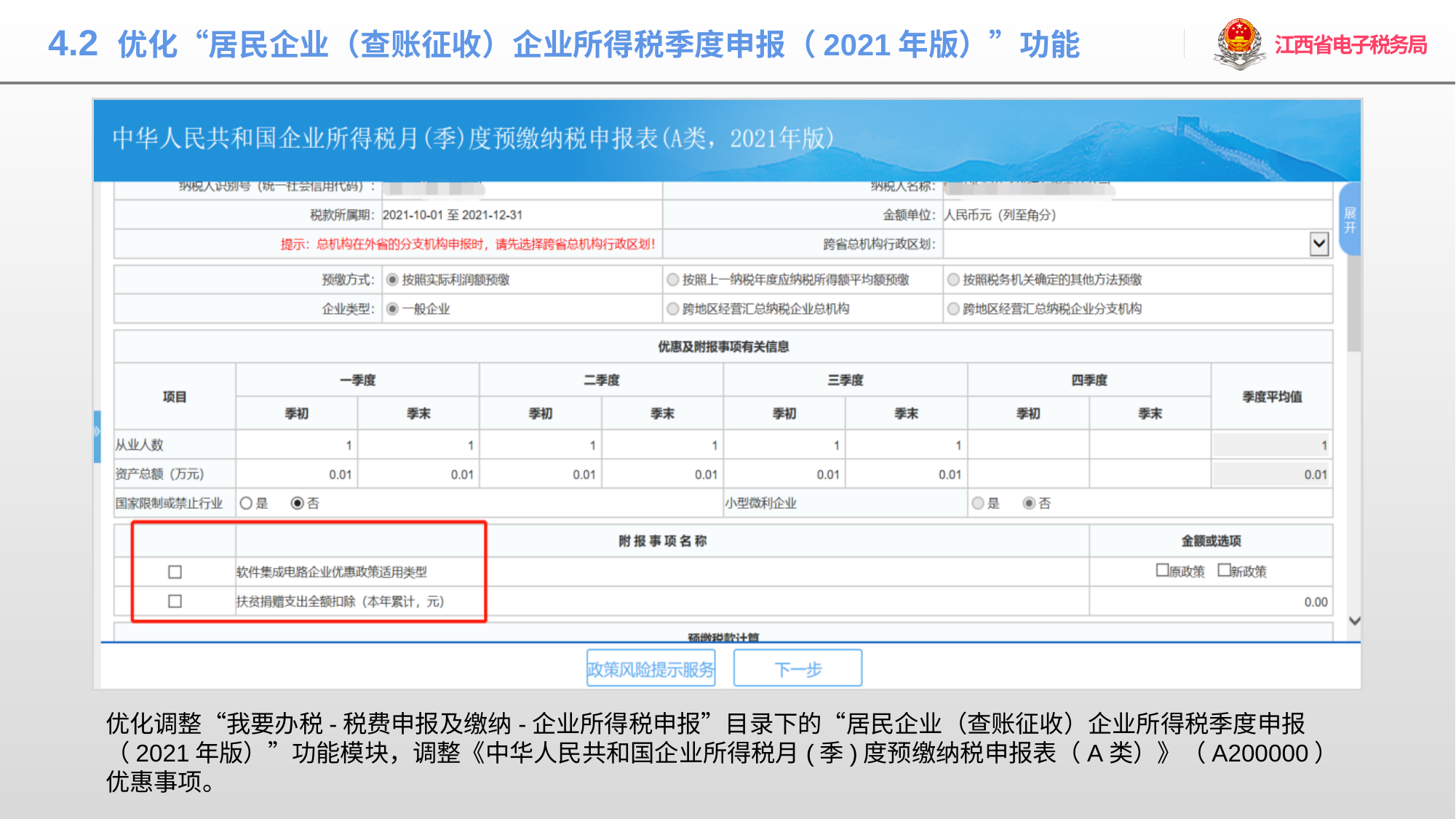

4.2 优化“居民企业（查账征收）企业所得税季度申报（2021年版）”功能

优化调整“我要办税-税费申报及缴纳-企业所得税申报”目录下的“居民企业（查账征收）企业所得税季度申报（2021年版）”功能模块，调整《中华人民共和国企业所得税月(季)度预缴纳税申报表（A类）》（A200000）优惠事项。